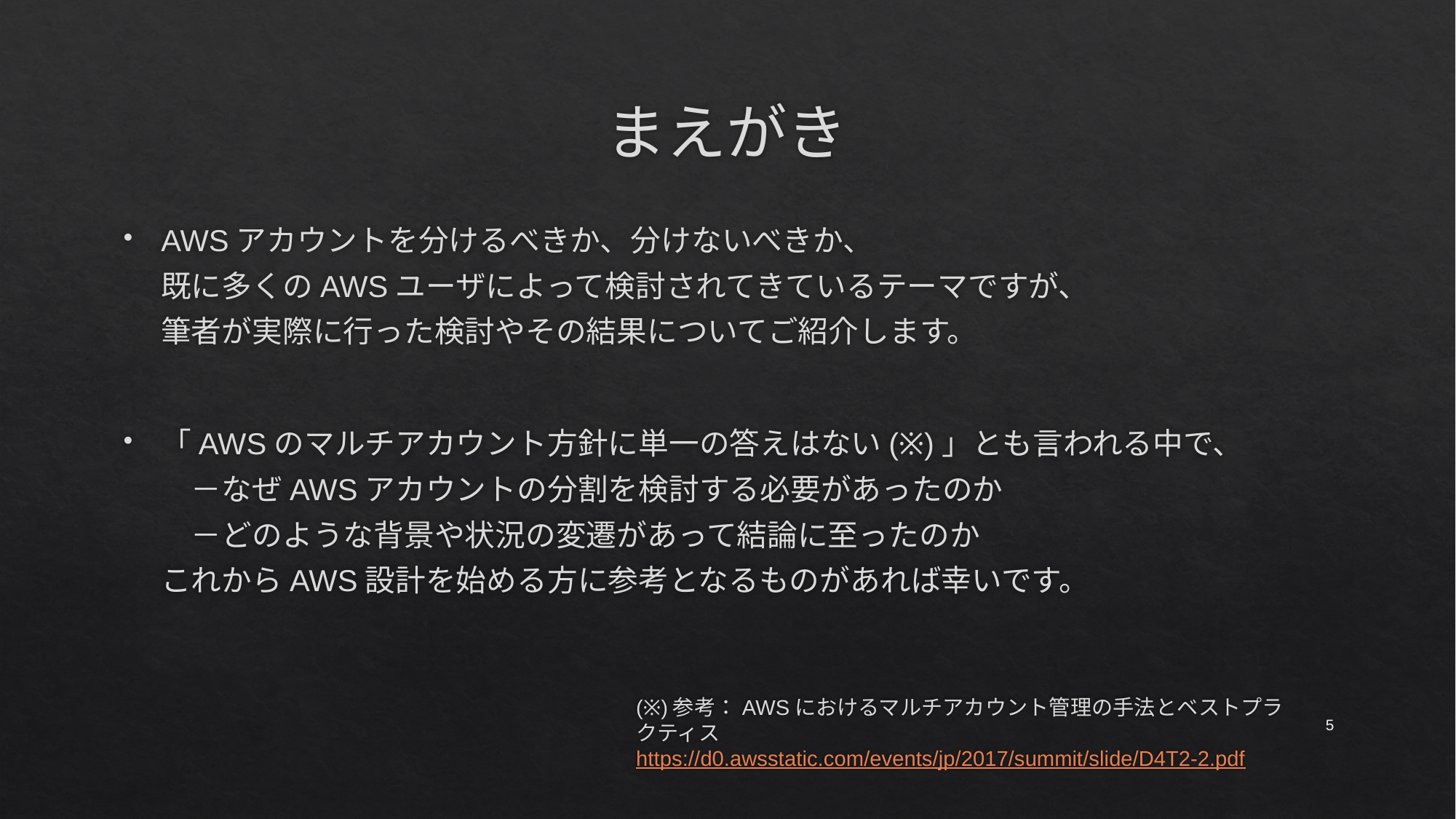

# まえがき
AWSアカウントを分けるべきか、分けないべきか、
既に多くのAWSユーザによって検討されてきているテーマですが、
筆者が実際に行った検討やその結果についてご紹介します。

「AWSのマルチアカウント方針に単一の答えはない(※)」とも言われる中で、
　－なぜAWSアカウントの分割を検討する必要があったのか
　－どのような背景や状況の変遷があって結論に至ったのか
これからAWS設計を始める方に参考となるものがあれば幸いです。

(※)参考：AWSにおけるマルチアカウント管理の手法とベストプラクティス
https://d0.awsstatic.com/events/jp/2017/summit/slide/D4T2-2.pdf
5